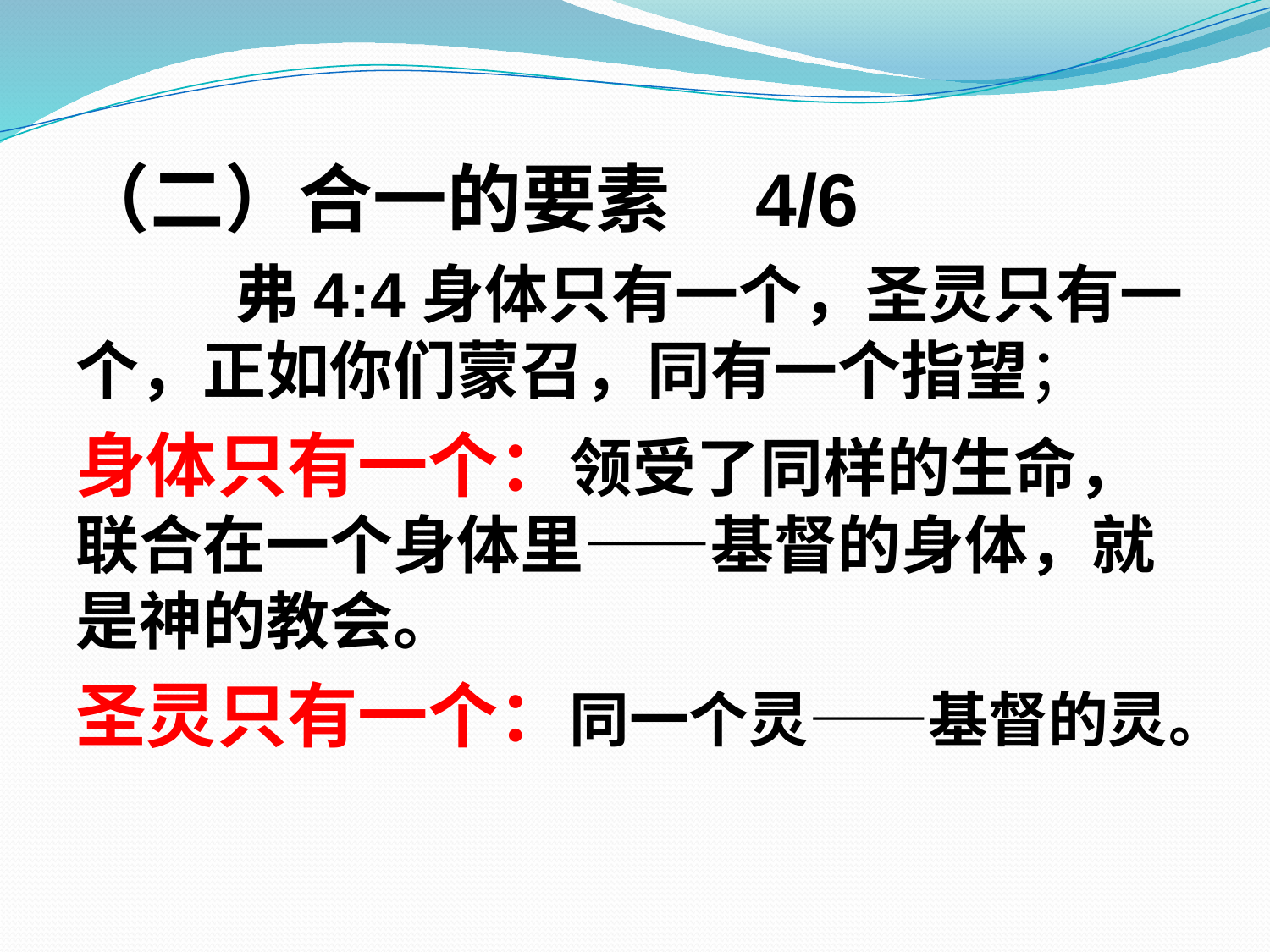

（二）合一的要素    4/6
          弗4:4身体只有一个，圣灵只有一个，正如你们蒙召，同有一个指望；
身体只有一个：领受了同样的生命，联合在一个身体里——基督的身体，就是神的教会。
圣灵只有一个：同一个灵——基督的灵。